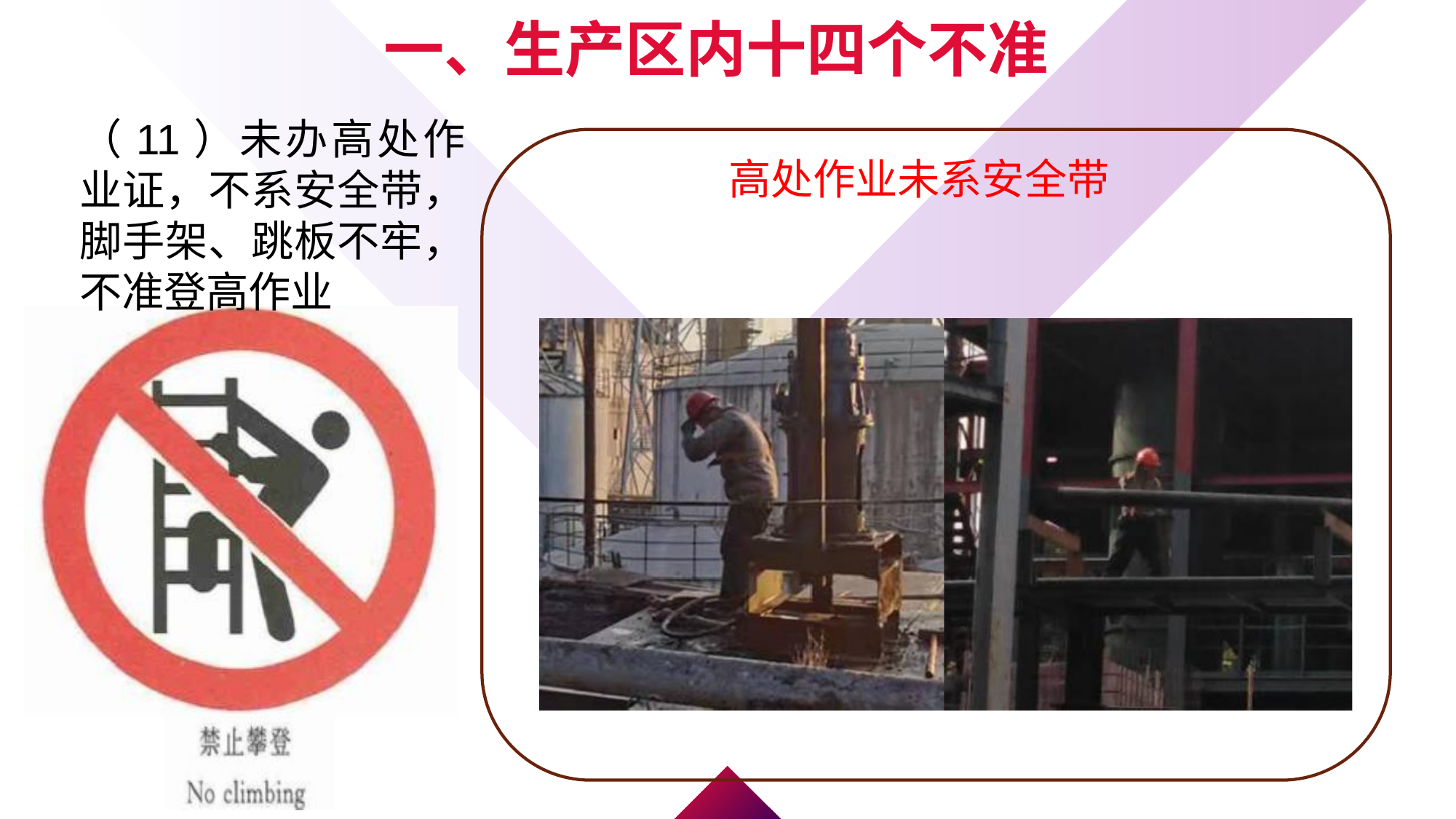

一、生产区内十四个不准
（11）未办高处作业证，不系安全带，脚手架、跳板不牢，不准登高作业

高处作业未系安全带